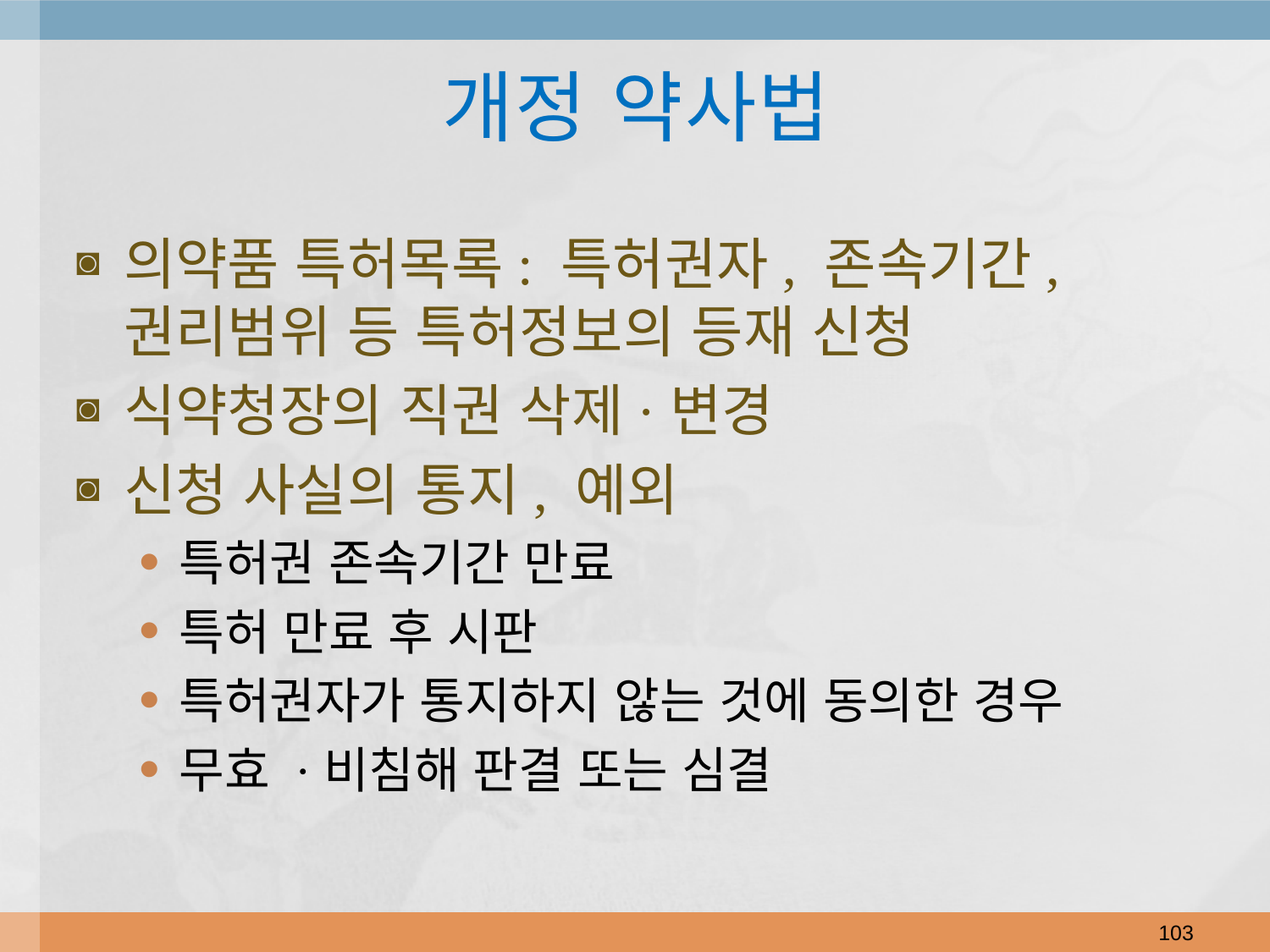

# 개정 약사법
의약품 특허목록: 특허권자, 존속기간, 권리범위 등 특허정보의 등재 신청
식약청장의 직권 삭제·변경
신청 사실의 통지, 예외
특허권 존속기간 만료
특허 만료 후 시판
특허권자가 통지하지 않는 것에 동의한 경우
무효 ·비침해 판결 또는 심결

103